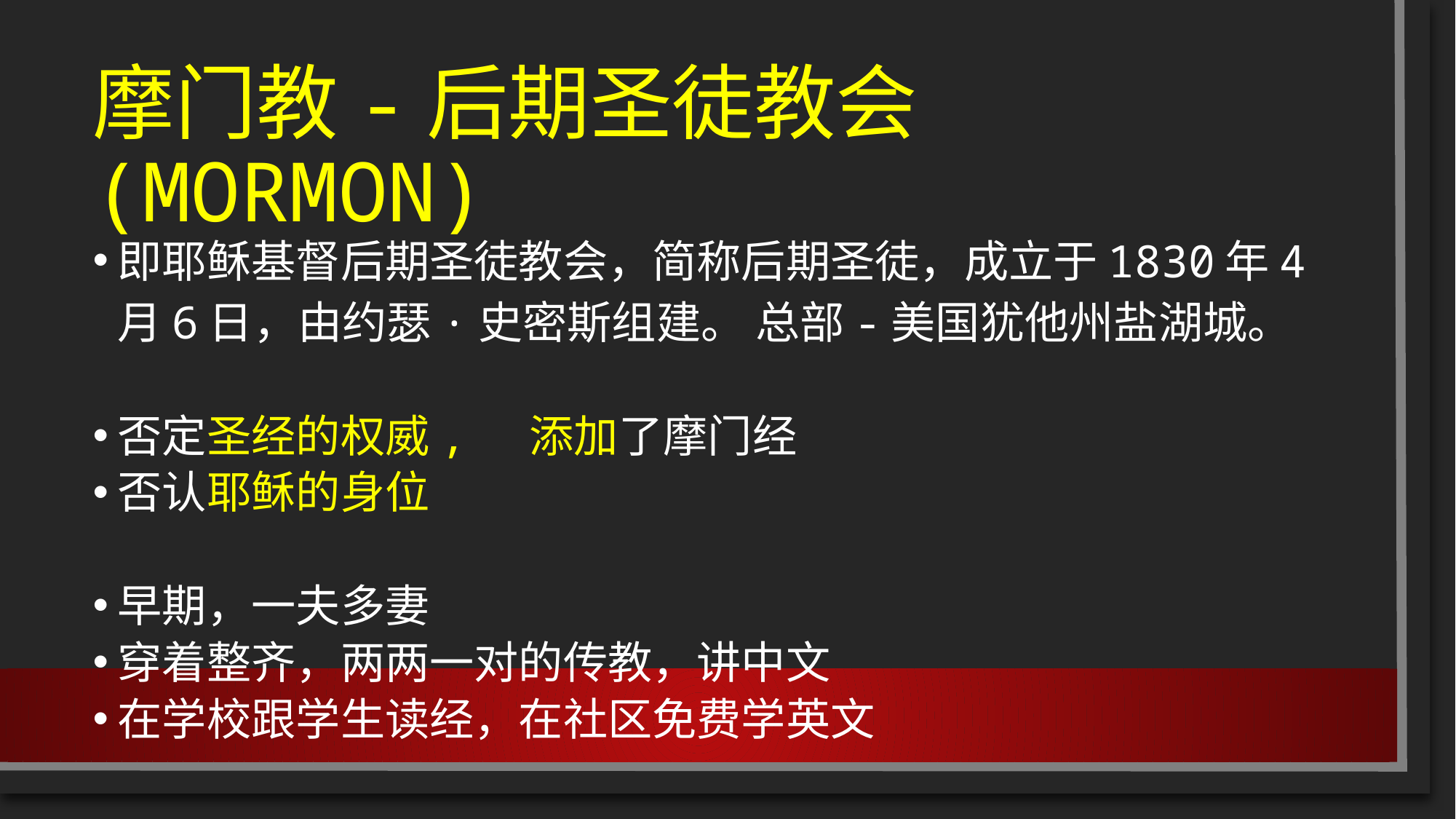

# 摩门教-后期圣徒教会(MORMON)
即耶稣基督后期圣徒教会，简称后期圣徒，成立于1830年4月6日，由约瑟·史密斯组建。 总部-美国犹他州盐湖城。

否定圣经的权威,  添加了摩门经
否认耶稣的身位

早期，一夫多妻
穿着整齐，两两一对的传教，讲中文
在学校跟学生读经，在社区免费学英文